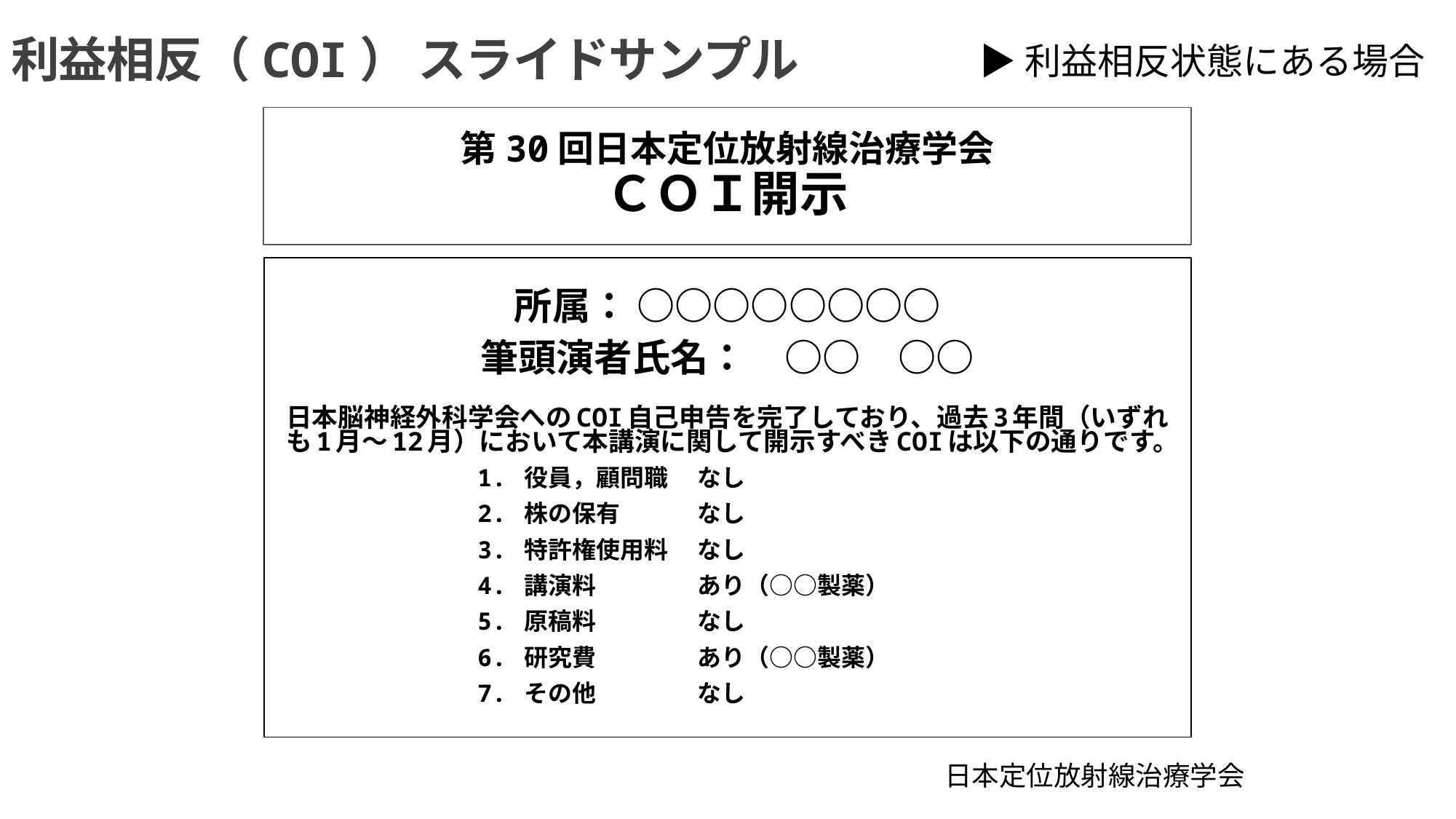

利益相反（COI） スライドサンプル
▶利益相反状態にある場合
# 第30回日本定位放射線治療学会 ＣＯＩ開示

所属： ○○○○○○○○
筆頭演者氏名：　○○　○○

日本脳神経外科学会へのCOI自己申告を完了しており、過去3年間（いずれも1月～12月）において本講演に関して開示すべきCOIは以下の通りです。
1. 役員，顧問職 　なし
2. 株の保有 　　　なし
3. 特許権使用料 　なし
4. 講演料 　　　　あり（○○製薬）
5. 原稿料 　　　　なし
6. 研究費 　　　　あり（○○製薬）
7. その他 　　　　なし
日本定位放射線治療学会